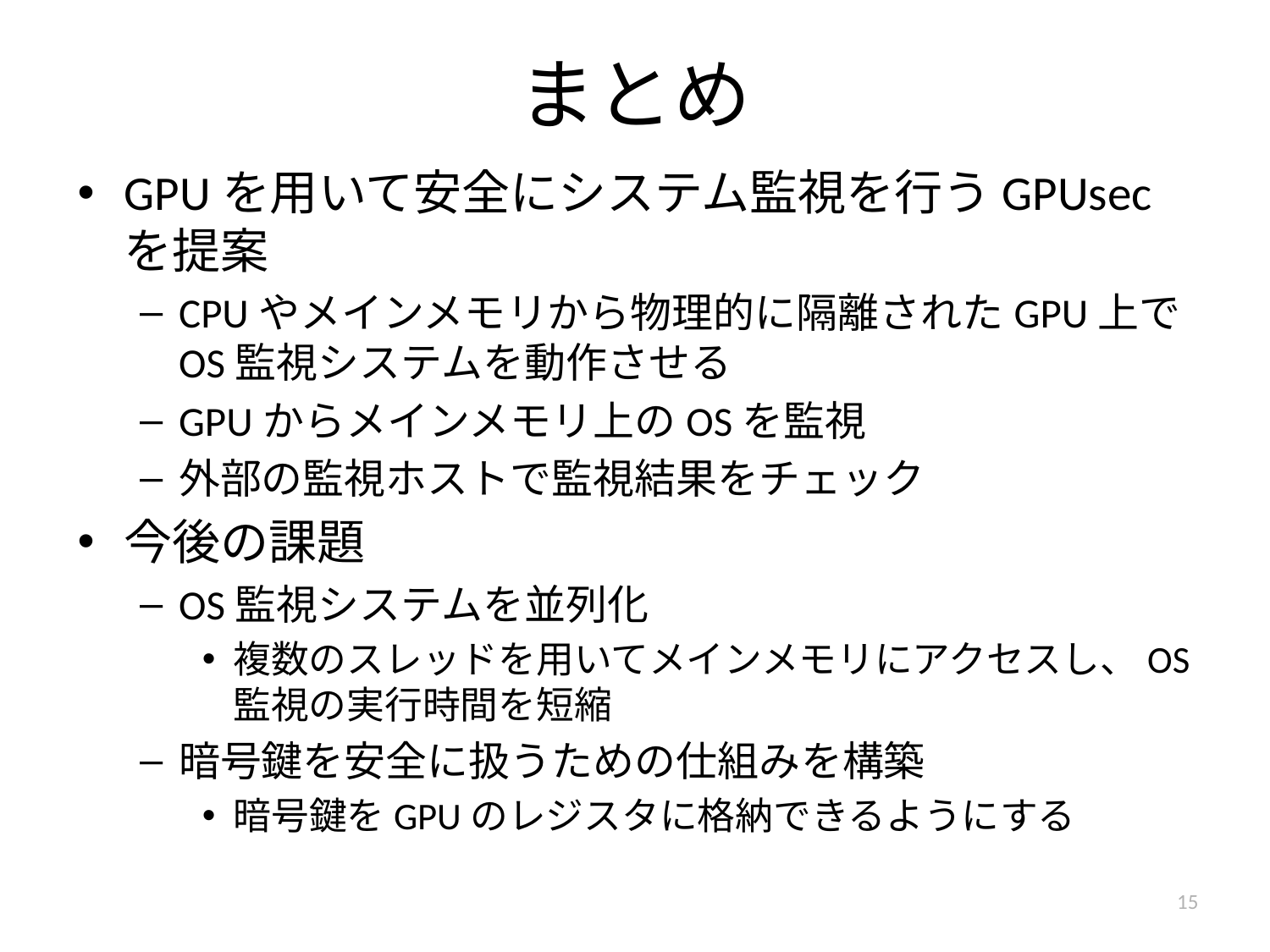

# まとめ
GPUを用いて安全にシステム監視を行うGPUsecを提案
CPUやメインメモリから物理的に隔離されたGPU上でOS監視システムを動作させる
GPUからメインメモリ上のOSを監視
外部の監視ホストで監視結果をチェック
今後の課題
OS監視システムを並列化
複数のスレッドを用いてメインメモリにアクセスし、OS監視の実行時間を短縮
暗号鍵を安全に扱うための仕組みを構築
暗号鍵をGPUのレジスタに格納できるようにする
15